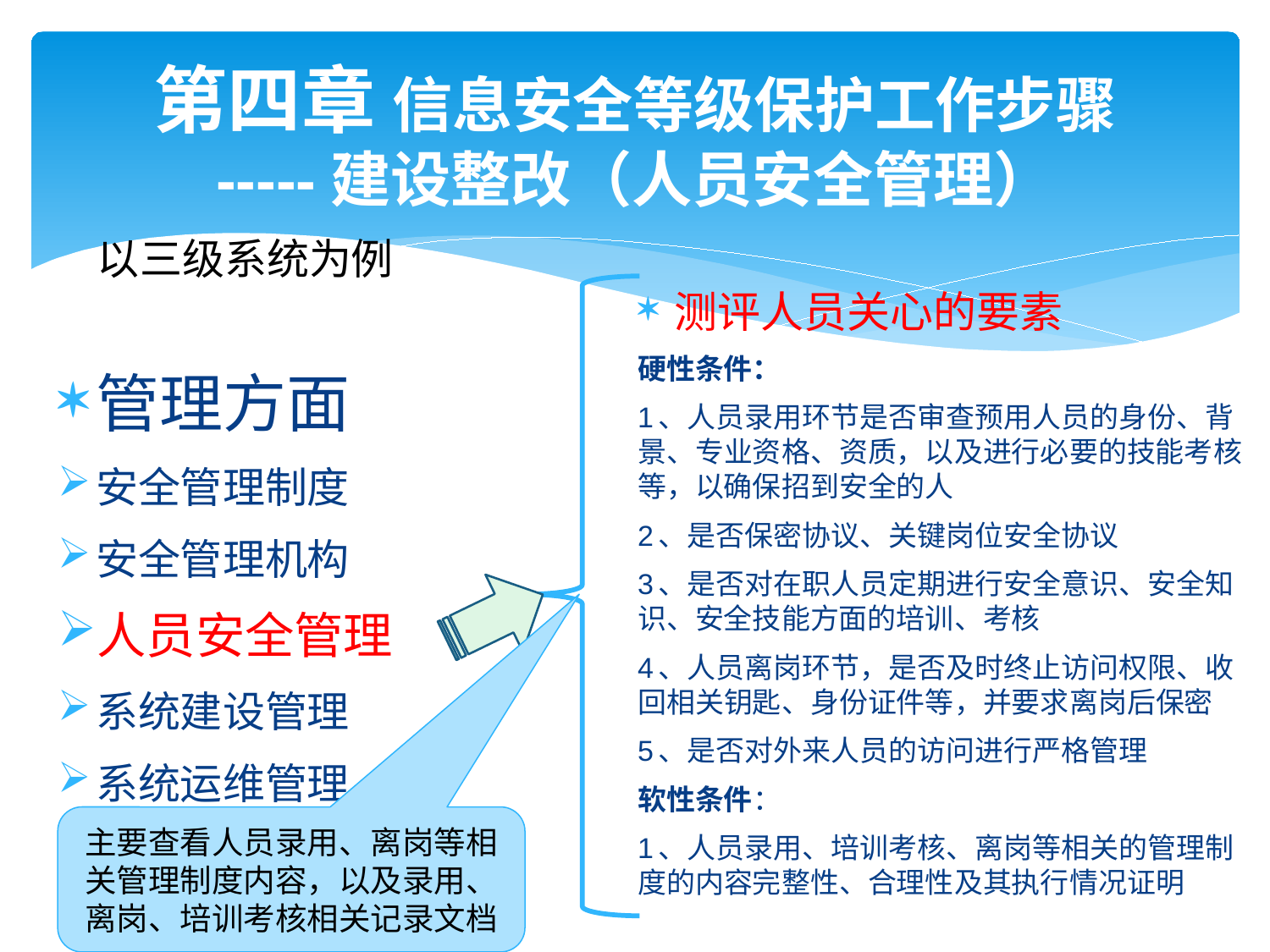

# 第四章 信息安全等级保护工作步骤 -----建设整改（人员安全管理）
以三级系统为例

测评人员关心的要素
硬性条件：
1、人员录用环节是否审查预用人员的身份、背景、专业资格、资质，以及进行必要的技能考核等，以确保招到安全的人
2、是否保密协议、关键岗位安全协议
3、是否对在职人员定期进行安全意识、安全知识、安全技能方面的培训、考核
4、人员离岗环节，是否及时终止访问权限、收回相关钥匙、身份证件等，并要求离岗后保密
5、是否对外来人员的访问进行严格管理
软性条件：
1、人员录用、培训考核、离岗等相关的管理制度的内容完整性、合理性及其执行情况证明
管理方面
安全管理制度
安全管理机构
人员安全管理
系统建设管理
系统运维管理

主要查看人员录用、离岗等相关管理制度内容，以及录用、离岗、培训考核相关记录文档